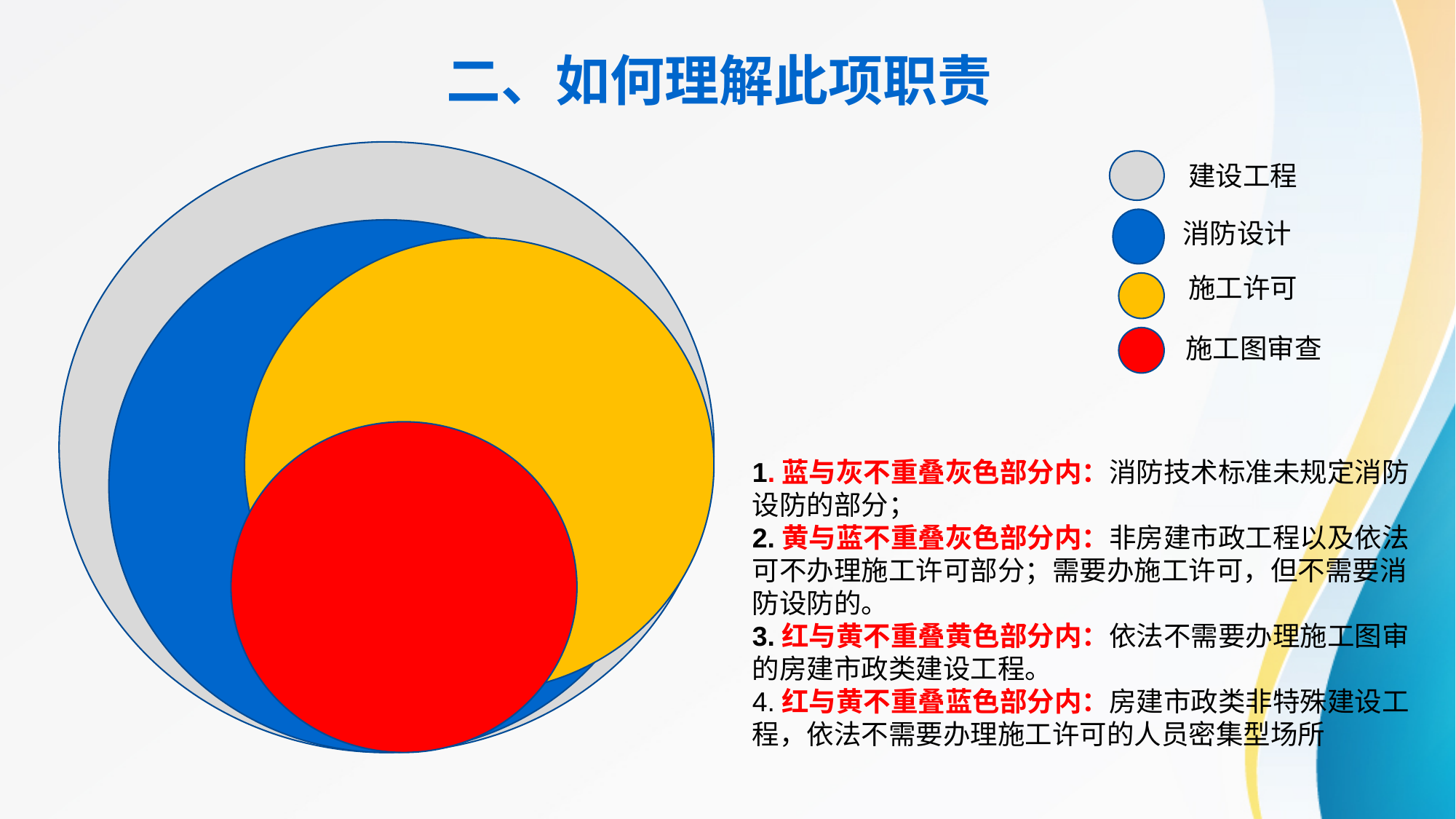

# 二、如何理解此项职责

建设工程

消防设计

施工许可

施工图审查

1.蓝与灰不重叠灰色部分内：消防技术标准未规定消防设防的部分；
2.黄与蓝不重叠灰色部分内：非房建市政工程以及依法可不办理施工许可部分；需要办施工许可，但不需要消防设防的。
3.红与黄不重叠黄色部分内：依法不需要办理施工图审的房建市政类建设工程。
4.红与黄不重叠蓝色部分内：房建市政类非特殊建设工程，依法不需要办理施工许可的人员密集型场所